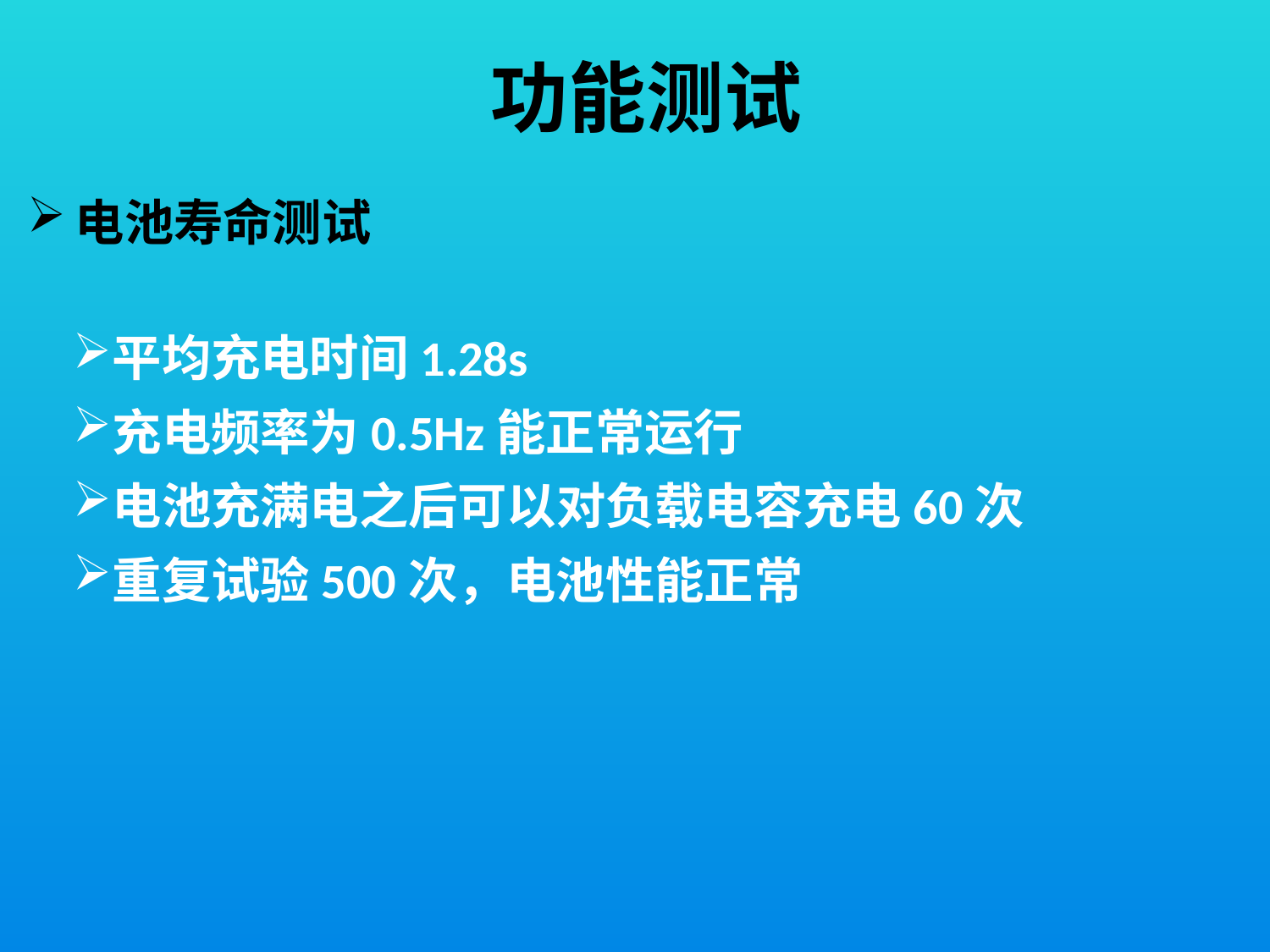

# 功能测试
电池寿命测试
平均充电时间1.28s
充电频率为0.5Hz能正常运行
电池充满电之后可以对负载电容充电60次
重复试验500次，电池性能正常